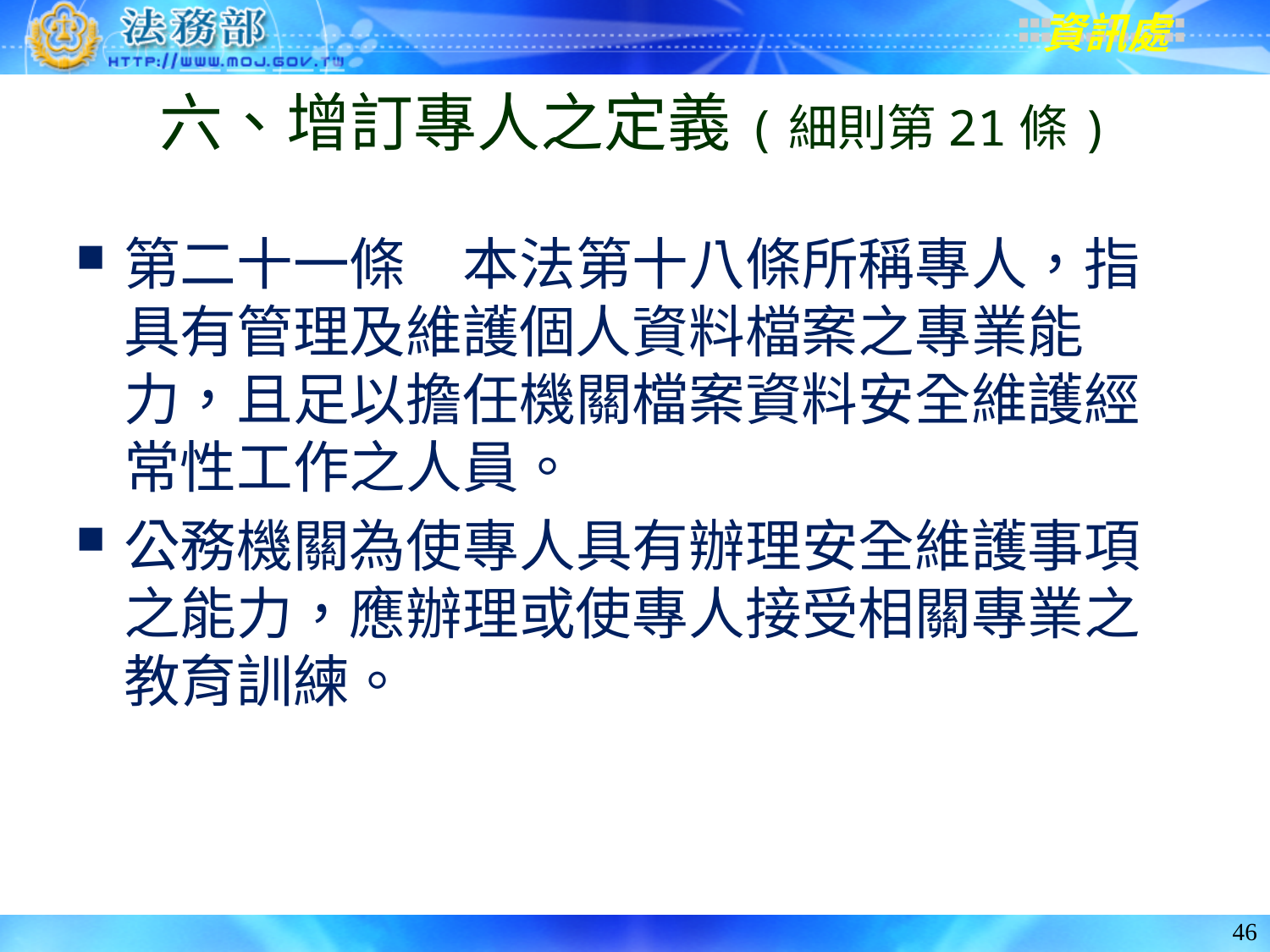

# 六、增訂專人之定義(細則第21條)
第二十一條　本法第十八條所稱專人，指具有管理及維護個人資料檔案之專業能力，且足以擔任機關檔案資料安全維護經常性工作之人員。
公務機關為使專人具有辦理安全維護事項之能力，應辦理或使專人接受相關專業之教育訓練。